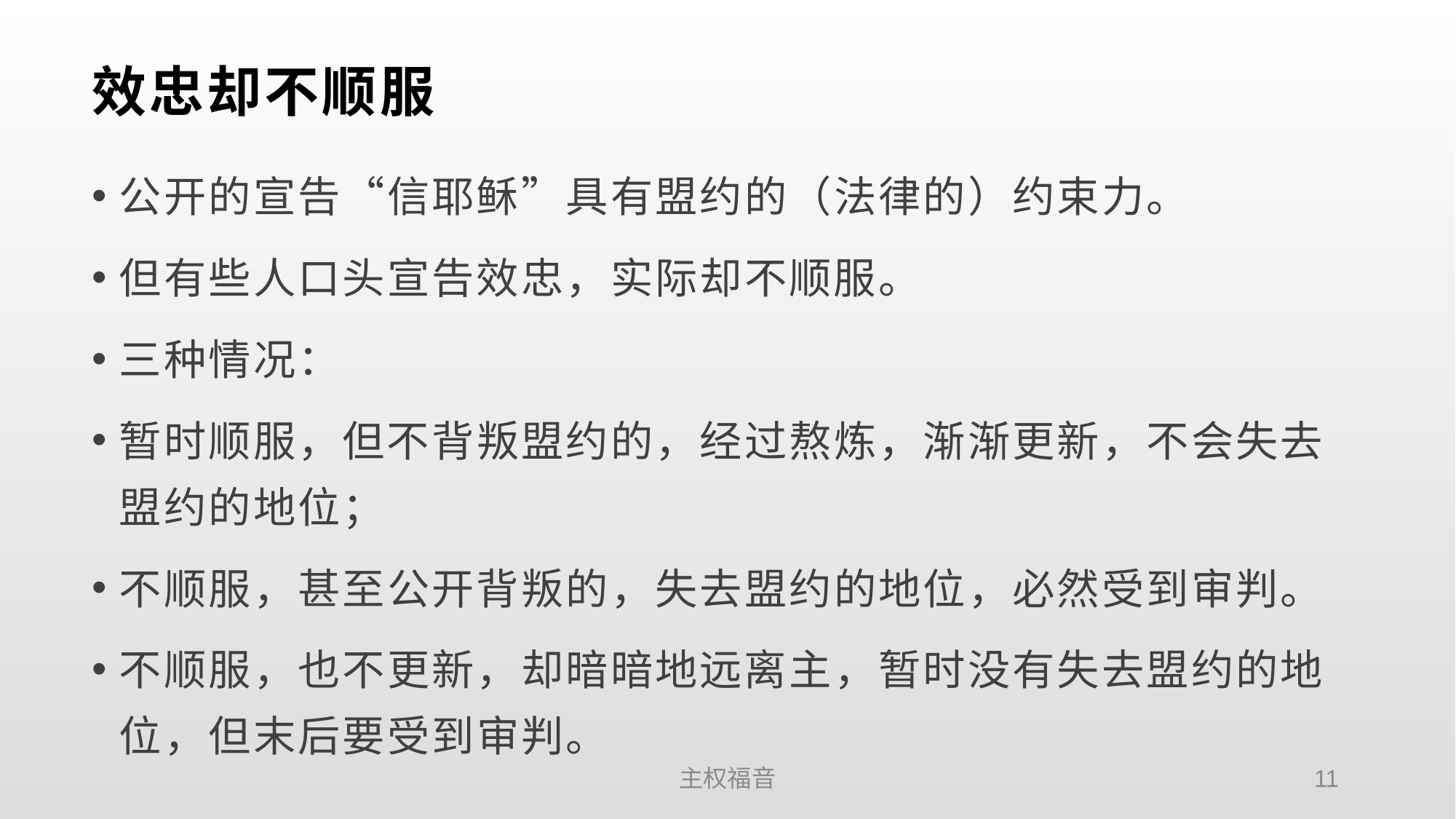

# 效忠却不顺服
公开的宣告“信耶稣”具有盟约的（法律的）约束力。
但有些人口头宣告效忠，实际却不顺服。
三种情况：
暂时顺服，但不背叛盟约的，经过熬炼，渐渐更新，不会失去盟约的地位；
不顺服，甚至公开背叛的，失去盟约的地位，必然受到审判。
不顺服，也不更新，却暗暗地远离主，暂时没有失去盟约的地位，但末后要受到审判。
主权福音
11